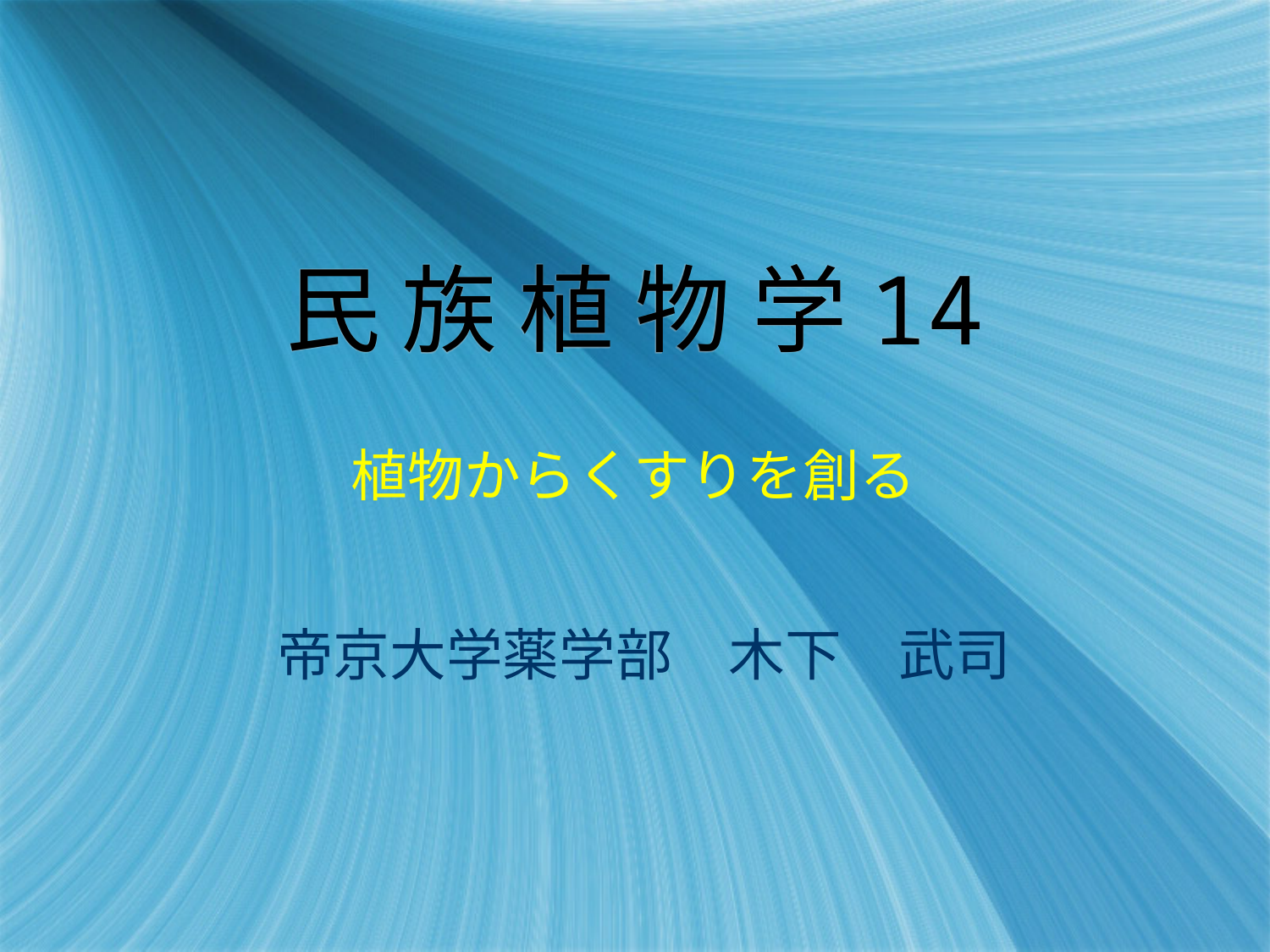

# 民 族 植 物 学14
植物からくすりを創る
帝京大学薬学部　木下　武司